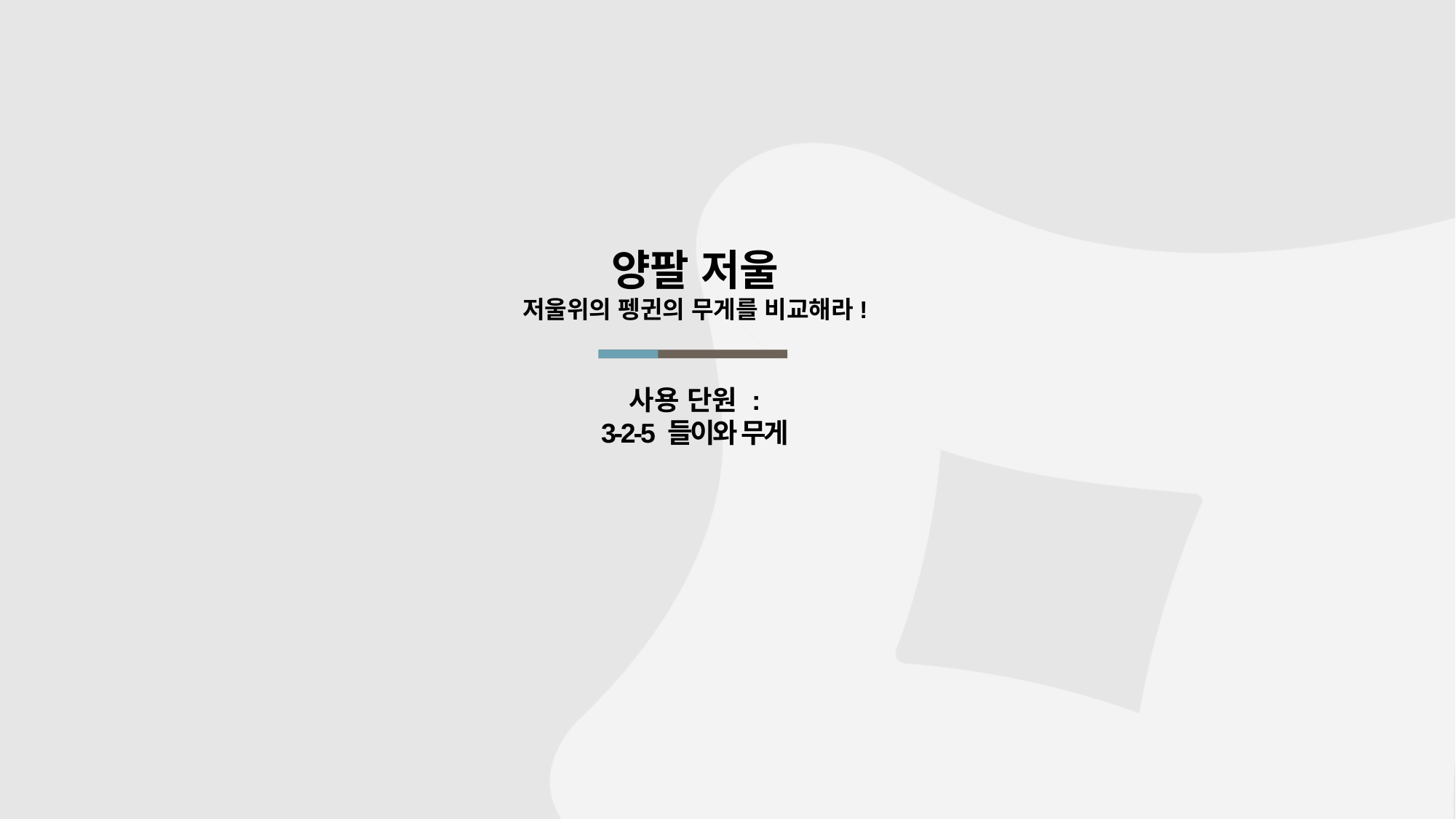

양팔 저울
저울위의 펭귄의 무게를 비교해라!
# 사용 단원 : 3-2-5 들이와 무게